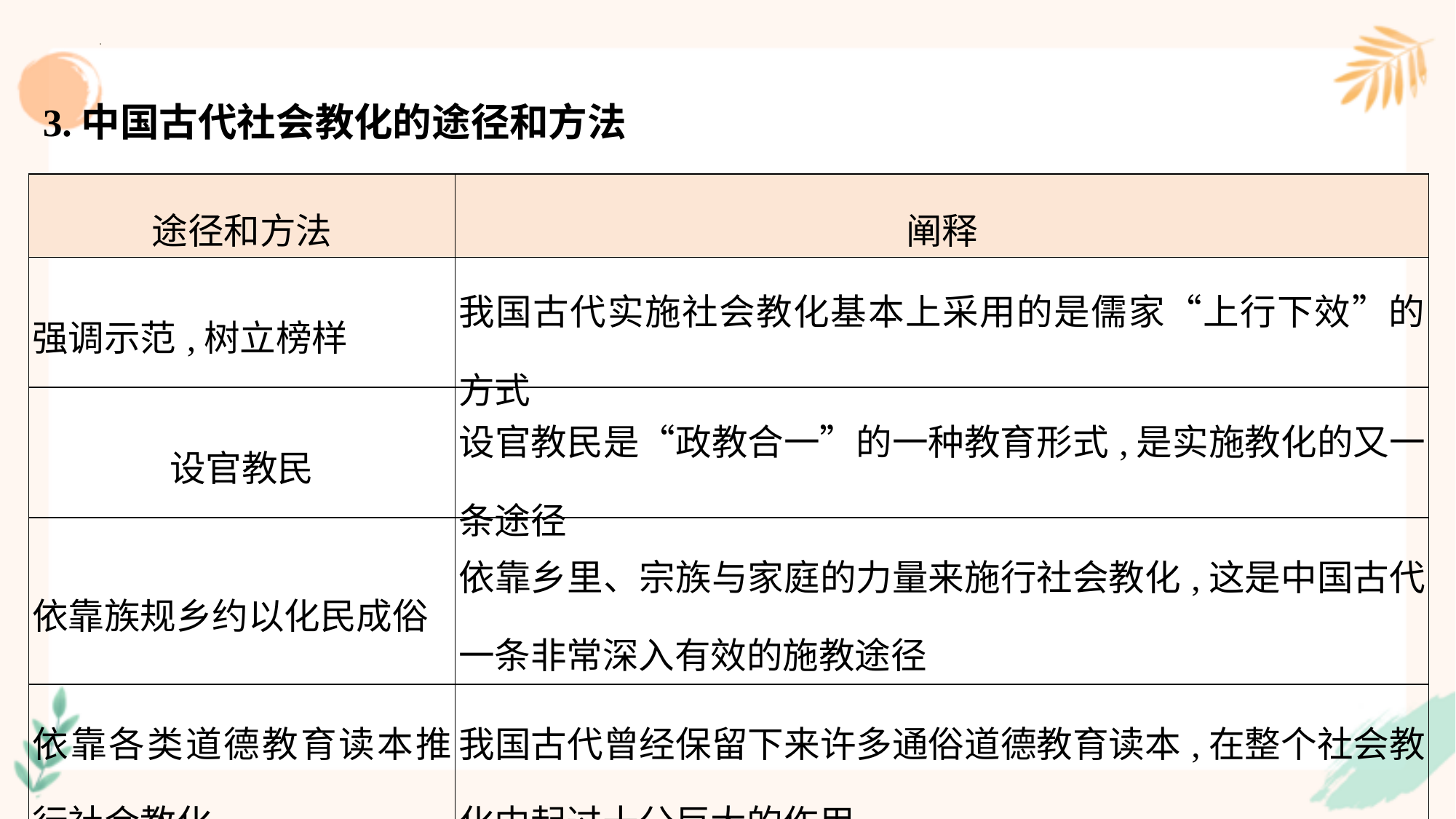

3.中国古代社会教化的途径和方法
| 途径和方法 | 阐释 |
| --- | --- |
| 强调示范,树立榜样 | 我国古代实施社会教化基本上采用的是儒家“上行下效”的方式 |
| 设官教民 | 设官教民是“政教合一”的一种教育形式,是实施教化的又一条途径 |
| 依靠族规乡约以化民成俗 | 依靠乡里、宗族与家庭的力量来施行社会教化,这是中国古代一条非常深入有效的施教途径 |
| 依靠各类道德教育读本推行社会教化 | 我国古代曾经保留下来许多通俗道德教育读本,在整个社会教化中起过十分巨大的作用 |